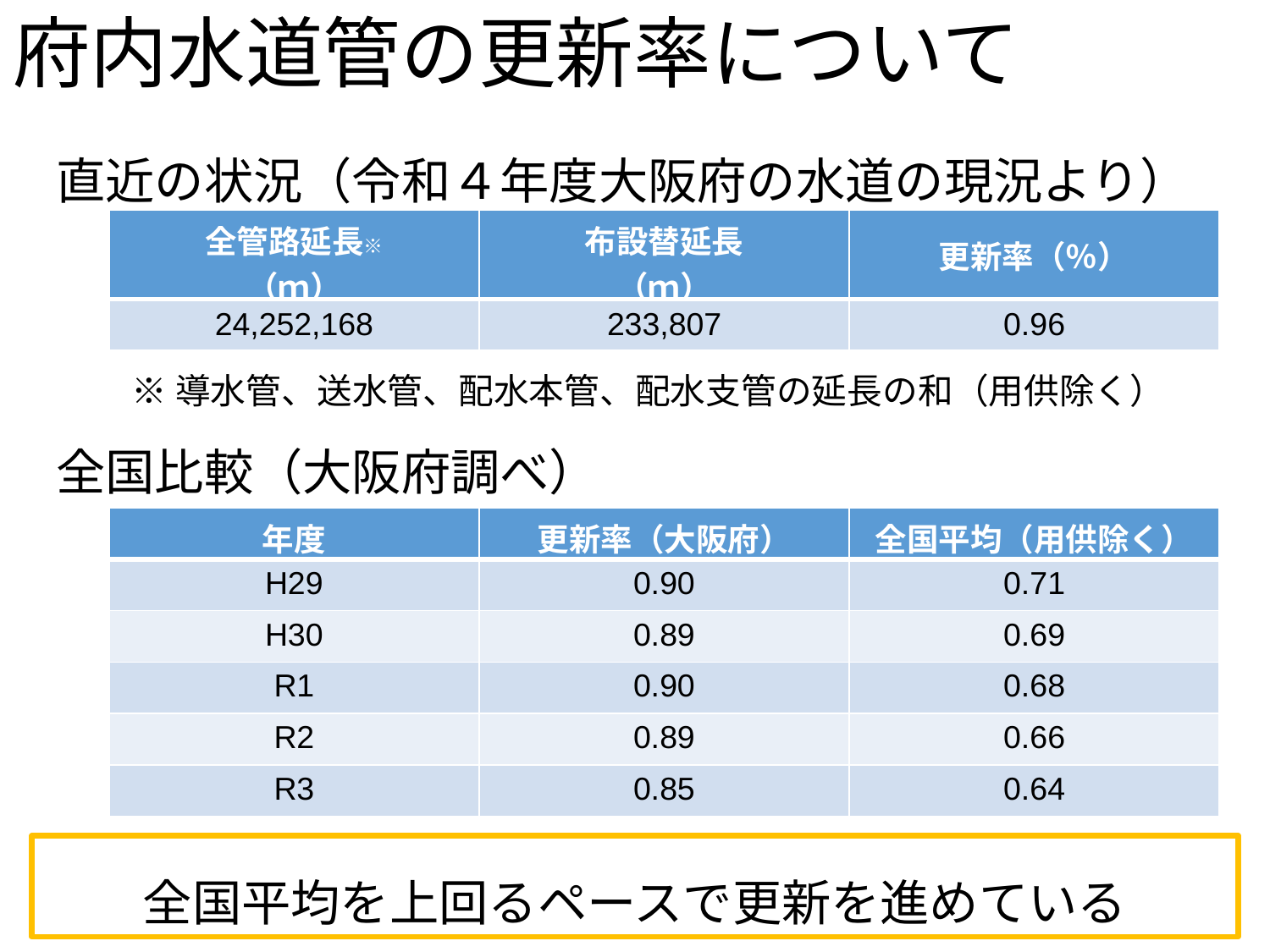

# 府内水道管の更新率について
直近の状況（令和４年度大阪府の水道の現況より）
| 全管路延長※ （ｍ） | 布設替延長 （ｍ） | 更新率（％） |
| --- | --- | --- |
| 24,252,168 | 233,807 | 0.96 |
※導水管、送水管、配水本管、配水支管の延長の和（用供除く）
全国比較（大阪府調べ）
| 年度 | 更新率（大阪府） | 全国平均（用供除く） |
| --- | --- | --- |
| H29 | 0.90 | 0.71 |
| H30 | 0.89 | 0.69 |
| R1 | 0.90 | 0.68 |
| R2 | 0.89 | 0.66 |
| R3 | 0.85 | 0.64 |
全国平均を上回るペースで更新を進めている